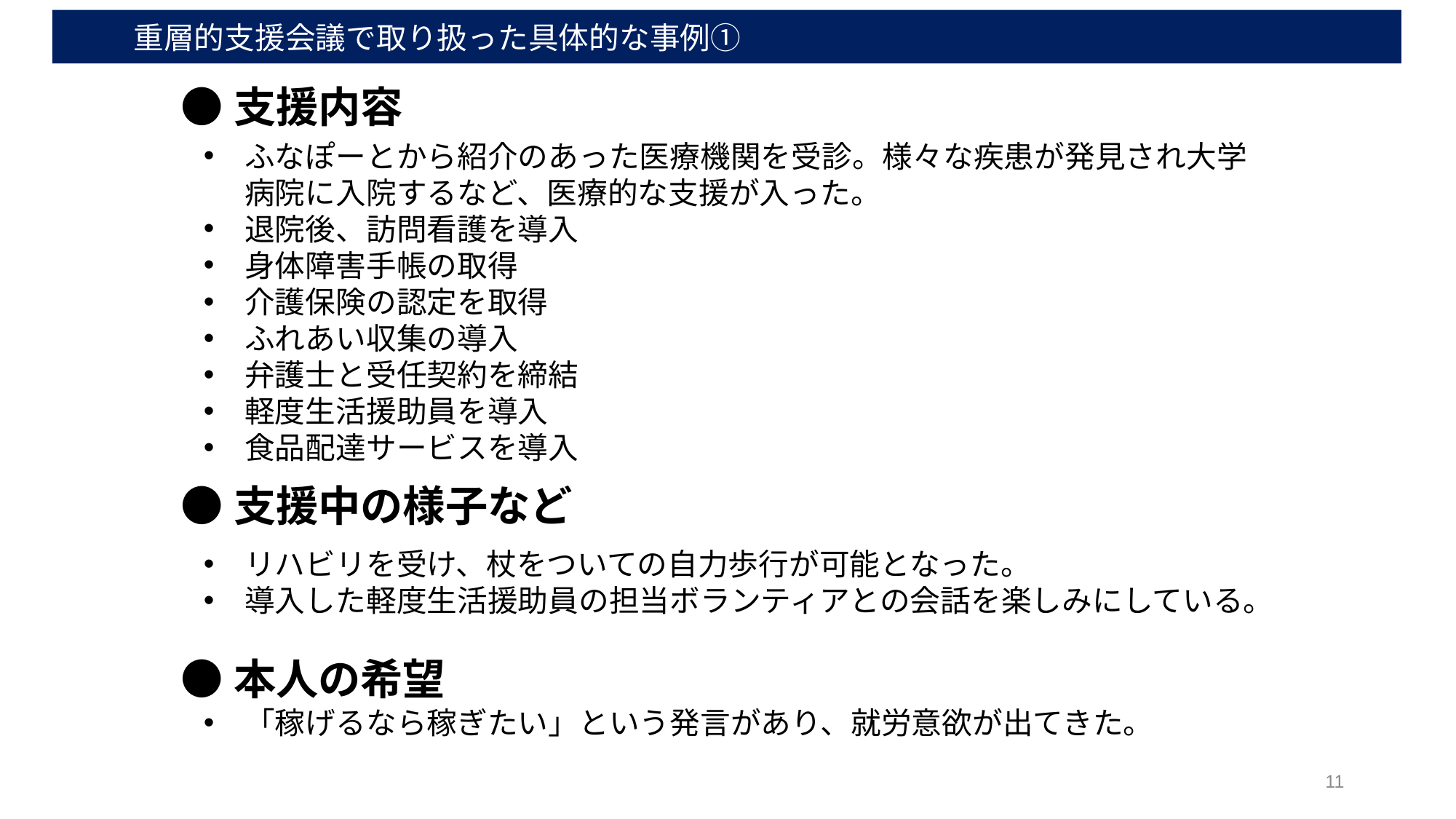

重層的支援会議で取り扱った具体的な事例①
●支援内容
ふなぽーとから紹介のあった医療機関を受診。様々な疾患が発見され大学病院に入院するなど、医療的な支援が入った。
退院後、訪問看護を導入
身体障害手帳の取得
介護保険の認定を取得
ふれあい収集の導入
弁護士と受任契約を締結
軽度生活援助員を導入
食品配達サービスを導入
●支援中の様子など
リハビリを受け、杖をついての自力歩行が可能となった。
導入した軽度生活援助員の担当ボランティアとの会話を楽しみにしている。
●本人の希望
「稼げるなら稼ぎたい」という発言があり、就労意欲が出てきた。
11